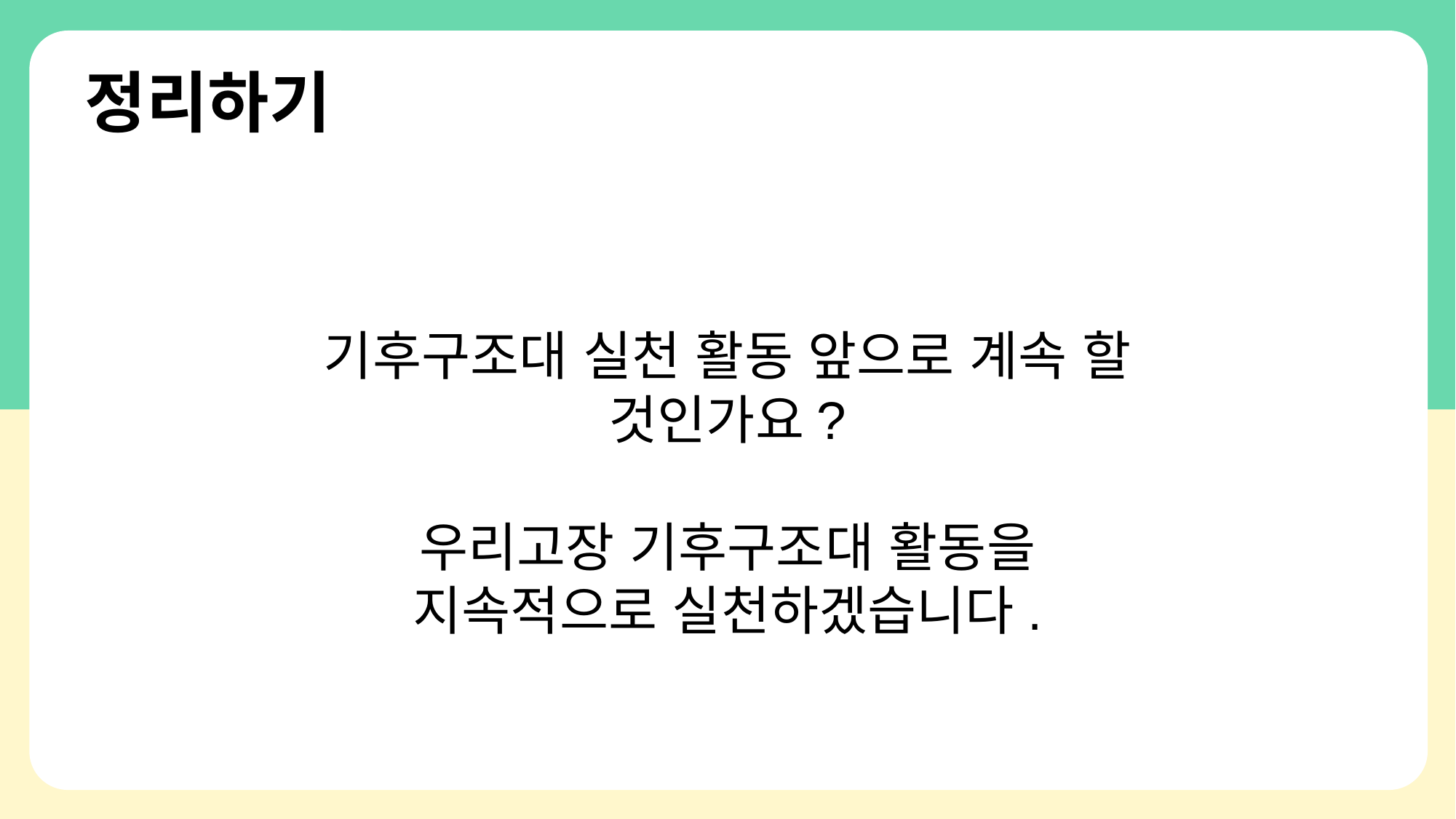

# 정리하기
기후구조대 실천 활동 앞으로 계속 할 것인가요?

우리고장 기후구조대 활동을
지속적으로 실천하겠습니다.